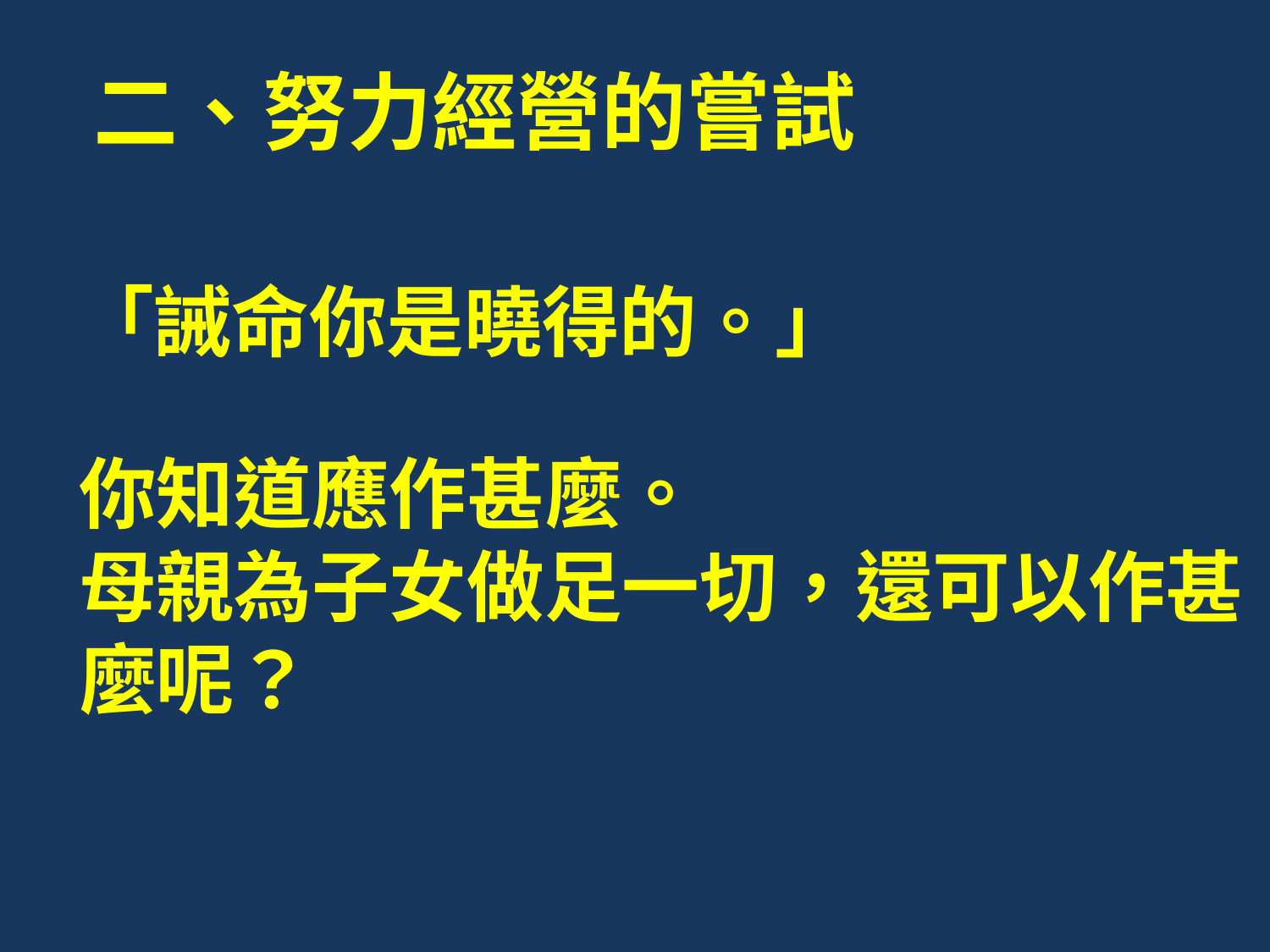

# 二、努力經營的嘗試
「誡命你是曉得的。」
你知道應作甚麼。
母親為子女做足一切，還可以作甚麼呢？